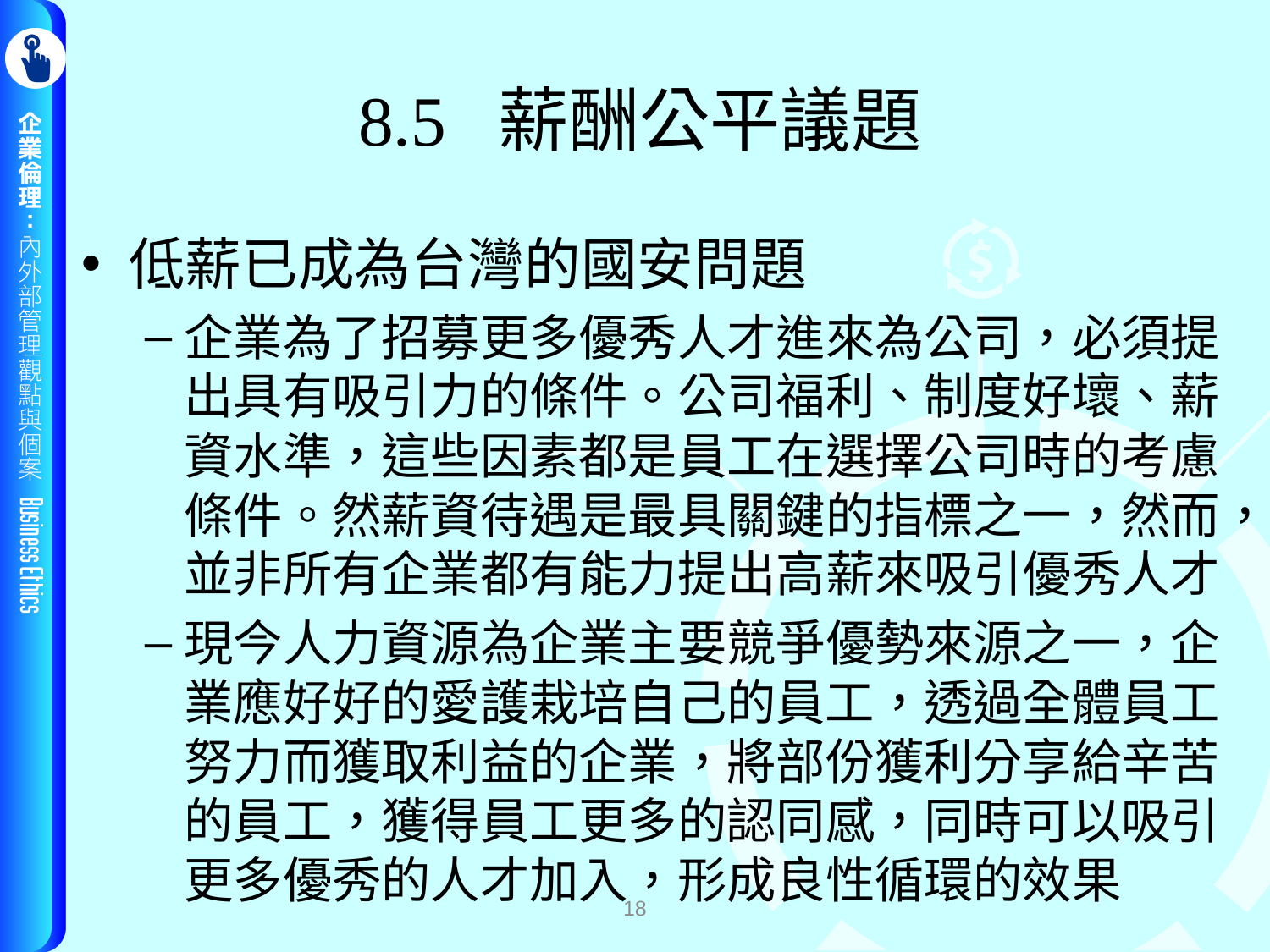

# 8.5  薪酬公平議題
低薪已成為台灣的國安問題
企業為了招募更多優秀人才進來為公司，必須提出具有吸引力的條件。公司福利、制度好壞、薪資水準，這些因素都是員工在選擇公司時的考慮條件。然薪資待遇是最具關鍵的指標之一，然而，並非所有企業都有能力提出高薪來吸引優秀人才
現今人力資源為企業主要競爭優勢來源之一，企業應好好的愛護栽培自己的員工，透過全體員工努力而獲取利益的企業，將部份獲利分享給辛苦的員工，獲得員工更多的認同感，同時可以吸引更多優秀的人才加入，形成良性循環的效果
18